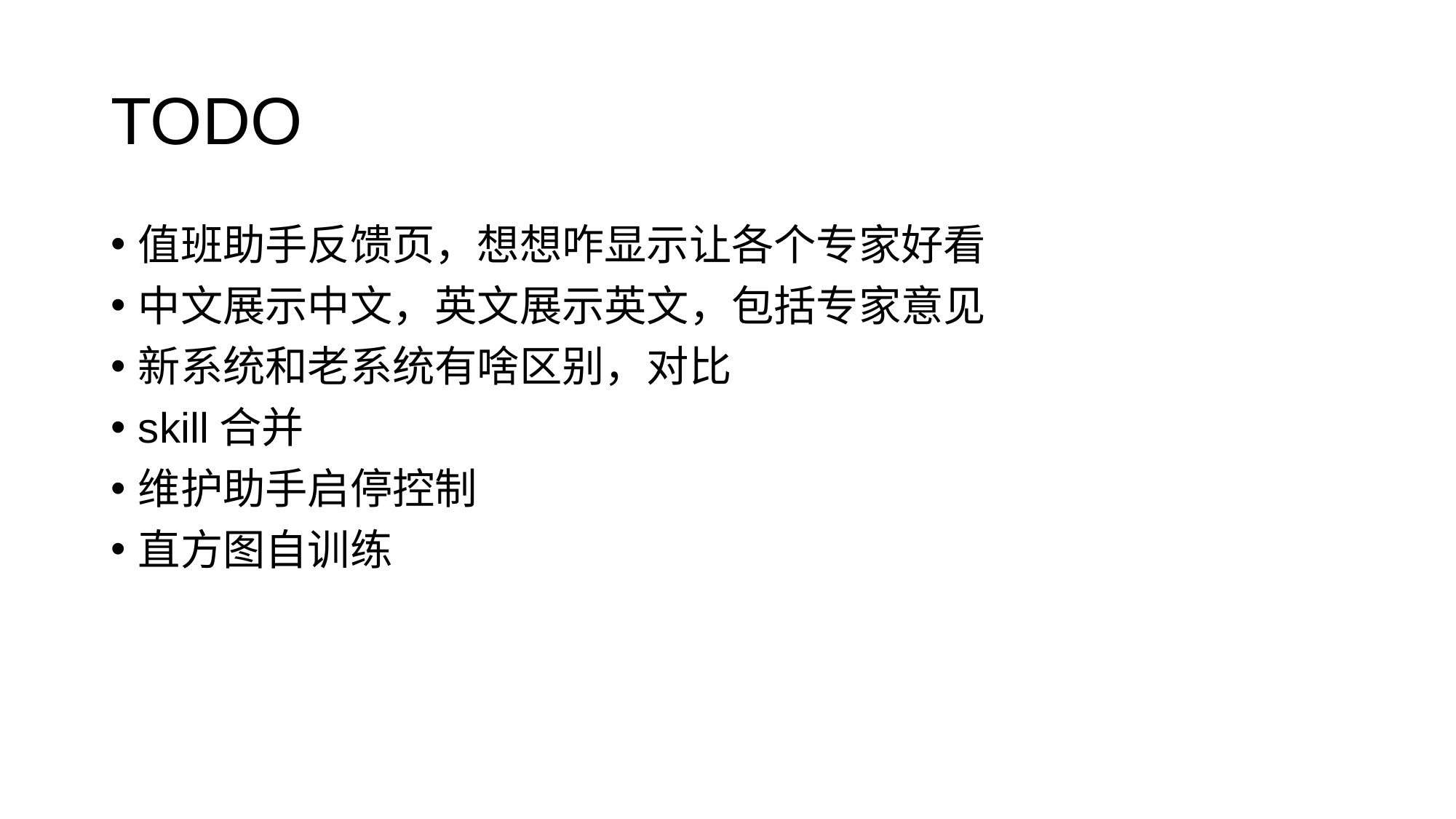

# TODO
值班助手反馈页，想想咋显示让各个专家好看
中文展示中文，英文展示英文，包括专家意见
新系统和老系统有啥区别，对比
skill合并
维护助手启停控制
直方图自训练